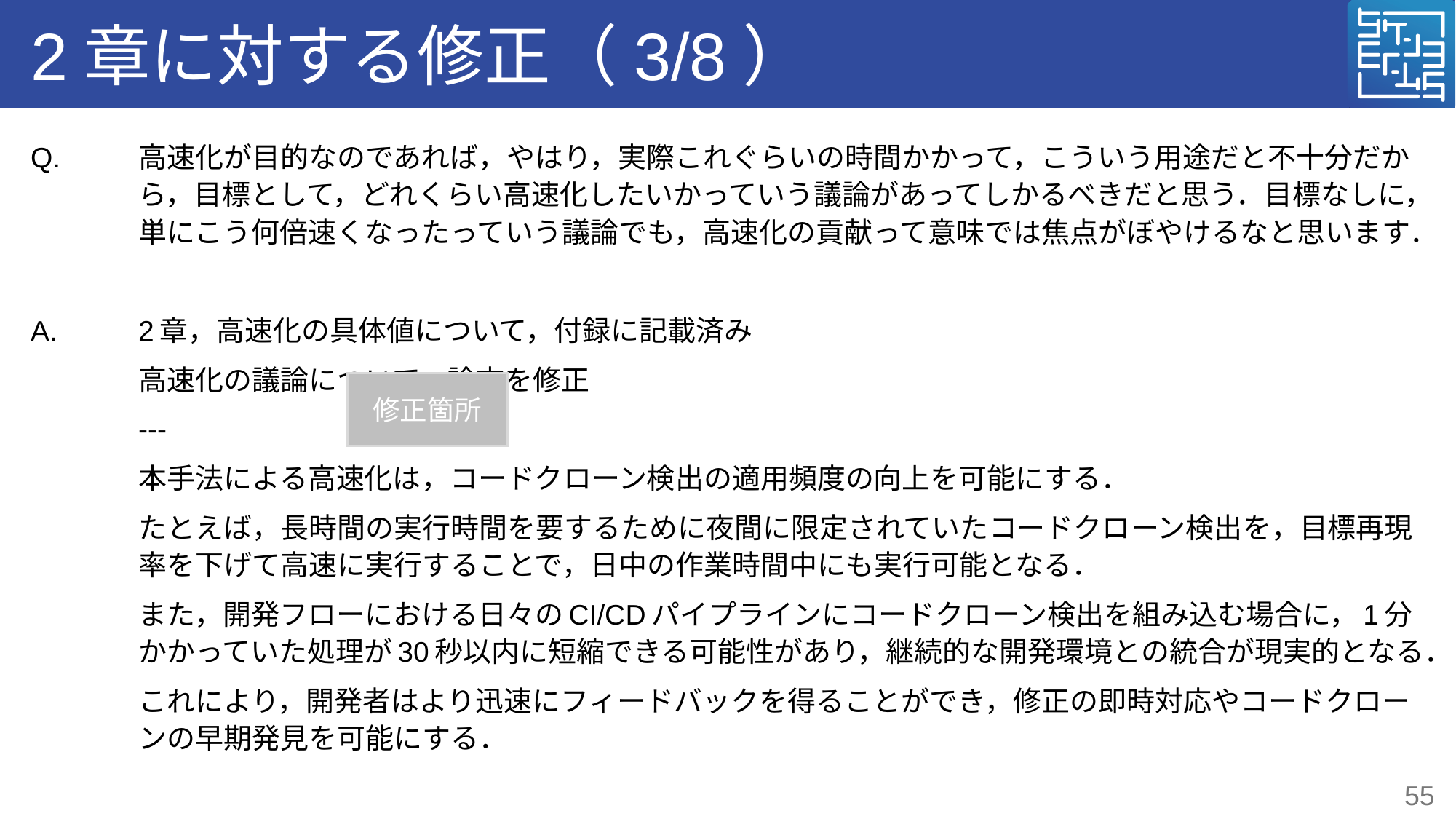

# 2章に対する修正（3/8）
Q.	高速化が目的なのであれば，やはり，実際これぐらいの時間かかって，こういう用途だと不十分だから，目標として，どれくらい高速化したいかっていう議論があってしかるべきだと思う．目標なしに，単にこう何倍速くなったっていう議論でも，高速化の貢献って意味では焦点がぼやけるなと思います．

A.	2章，高速化の具体値について，付録に記載済み
	高速化の議論について，論文を修正
	---
	本手法による高速化は，コードクローン検出の適用頻度の向上を可能にする．
	たとえば，長時間の実行時間を要するために夜間に限定されていたコードクローン検出を，目標再現率を下げて高速に実行することで，日中の作業時間中にも実行可能となる．
	また，開発フローにおける日々のCI/CDパイプラインにコードクローン検出を組み込む場合に，1分かかっていた処理が30秒以内に短縮できる可能性があり，継続的な開発環境との統合が現実的となる．
	これにより，開発者はより迅速にフィードバックを得ることができ，修正の即時対応やコードクローンの早期発見を可能にする．
修正箇所
55